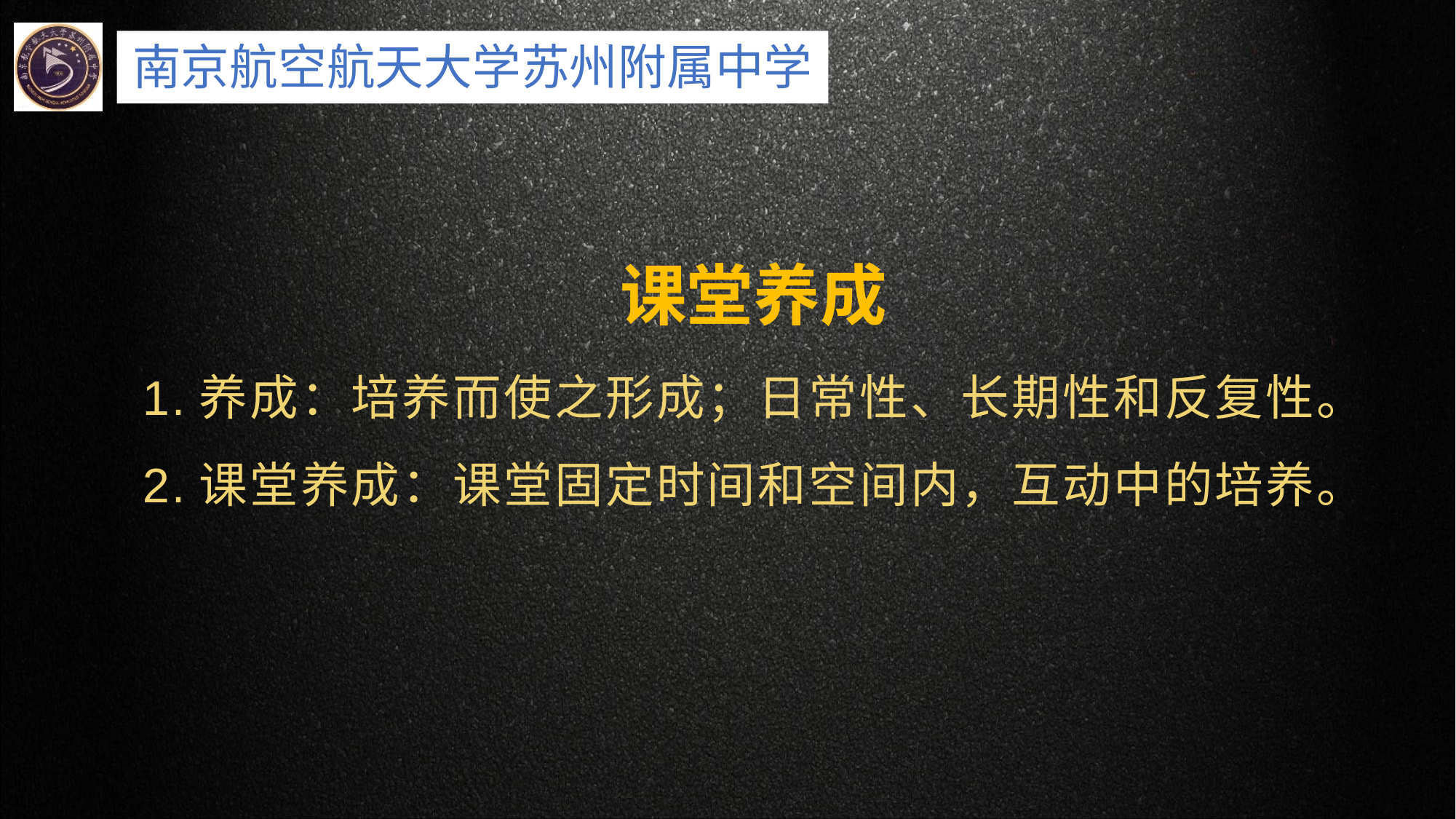

课堂养成
1.养成：培养而使之形成；日常性、长期性和反复性。
2.课堂养成：课堂固定时间和空间内，互动中的培养。